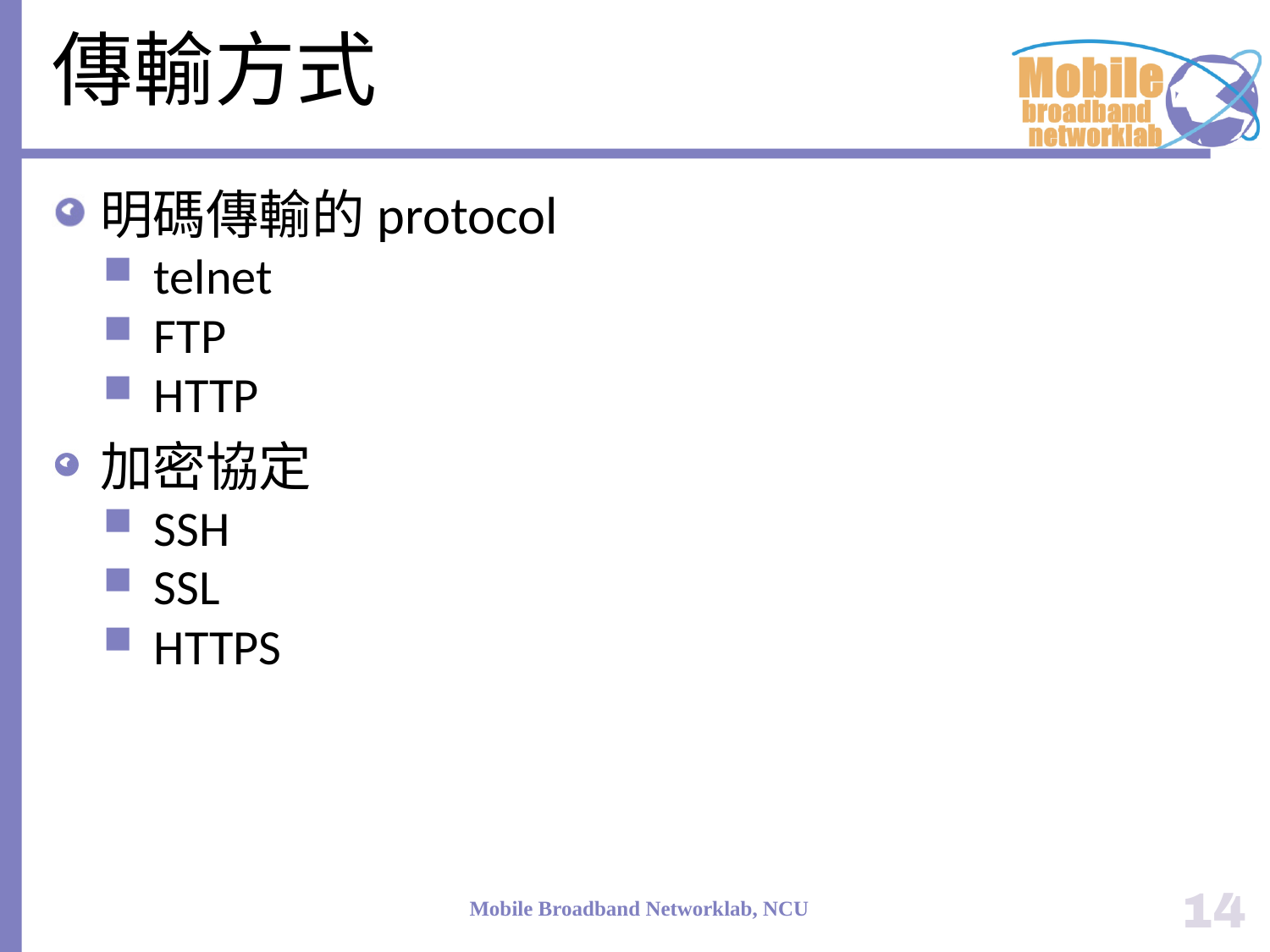

# 傳輸方式
明碼傳輸的protocol
telnet
FTP
HTTP
加密協定
SSH
SSL
HTTPS
14